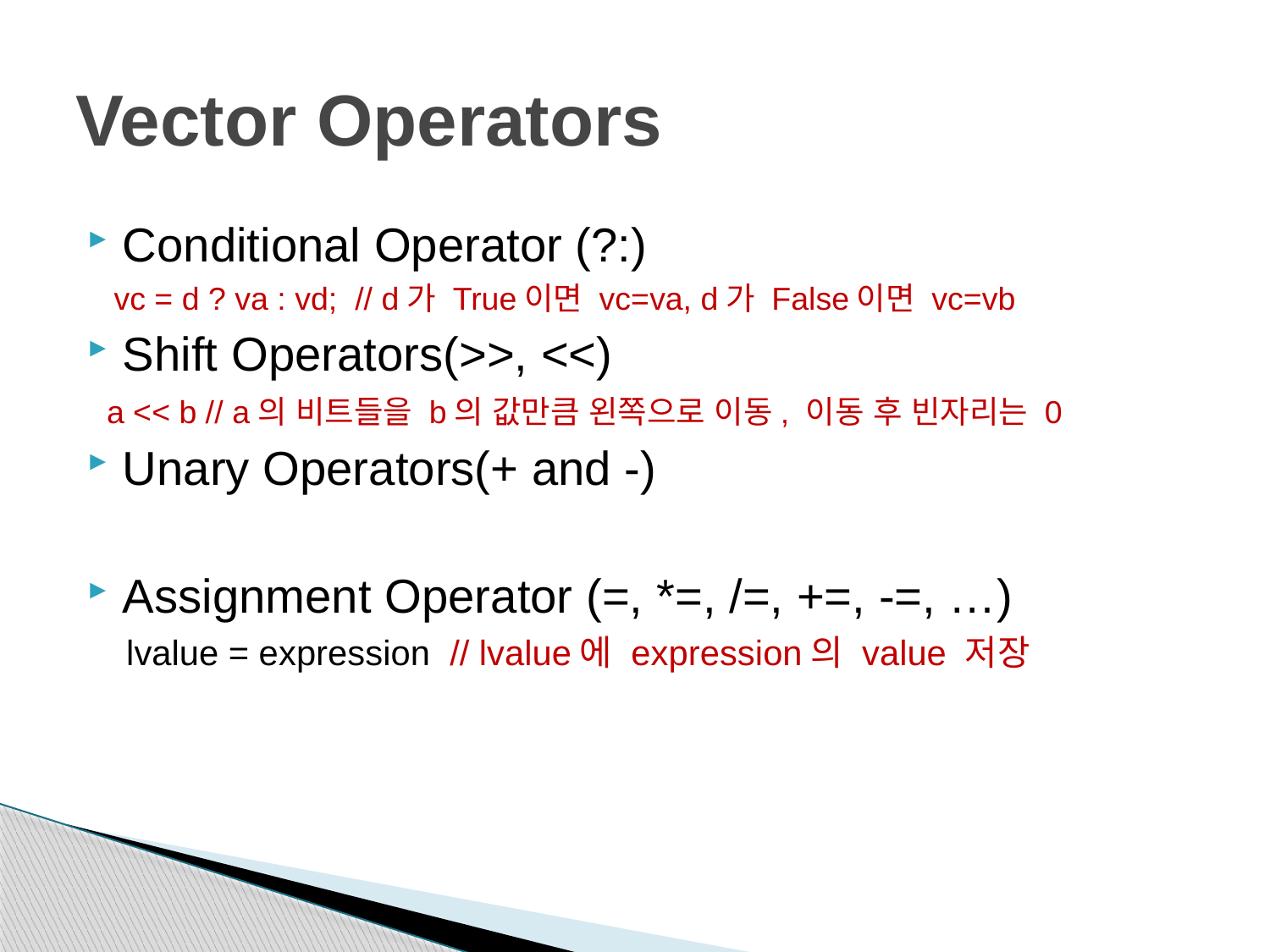

# Vector Operators
Conditional Operator (?:)
   vc = d ? va : vd;  // d가 True이면 vc=va, d가 False이면 vc=vb
Shift Operators(>>, <<)
  a << b // a의 비트들을 b의 값만큼 왼쪽으로 이동, 이동 후 빈자리는 0
Unary Operators(+ and -)

Assignment Operator (=, *=, /=, +=, -=, …)
    lvalue = expression  // lvalue에 expression의 value 저장